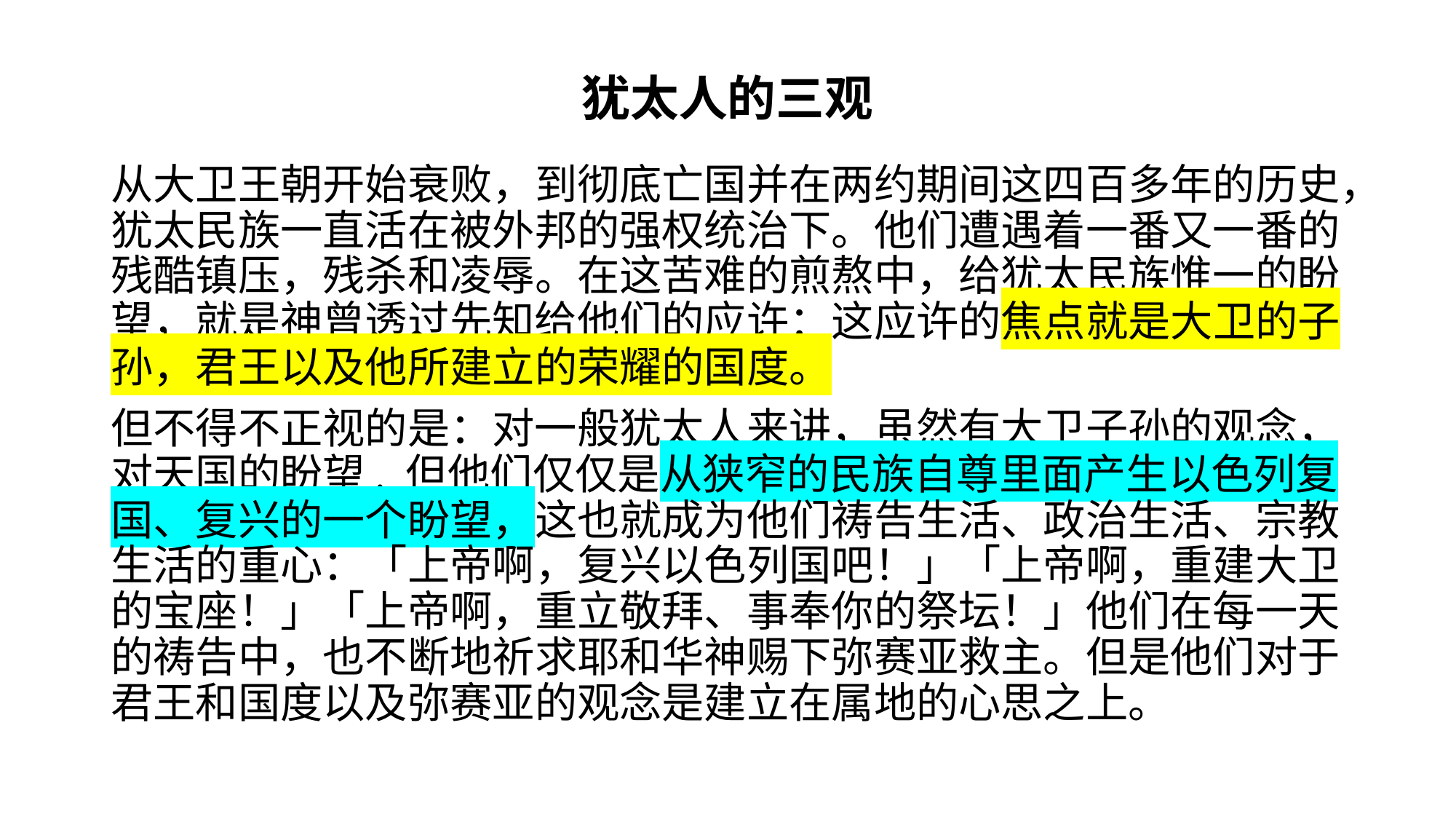

# 犹太人的三观
从大卫王朝开始衰败，到彻底亡国并在两约期间这四百多年的历史，犹太民族一直活在被外邦的强权统治下。他们遭遇着一番又一番的残酷镇压，残杀和凌辱。在这苦难的煎熬中，给犹太民族惟一的盼望，就是神曾透过先知给他们的应许：这应许的焦点就是大卫的子孙，君王以及他所建立的荣耀的国度。
但不得不正视的是：对一般犹太人来讲，虽然有大卫子孙的观念，对天国的盼望, 但他们仅仅是从狭窄的民族自尊里面产生以色列复国、复兴的一个盼望，这也就成为他们祷告生活、政治生活、宗教生活的重心：「上帝啊，复兴以色列国吧！」「上帝啊，重建大卫的宝座！」「上帝啊，重立敬拜、事奉你的祭坛！」他们在每一天的祷告中，也不断地祈求耶和华神赐下弥赛亚救主。但是他们对于君王和国度以及弥赛亚的观念是建立在属地的心思之上。